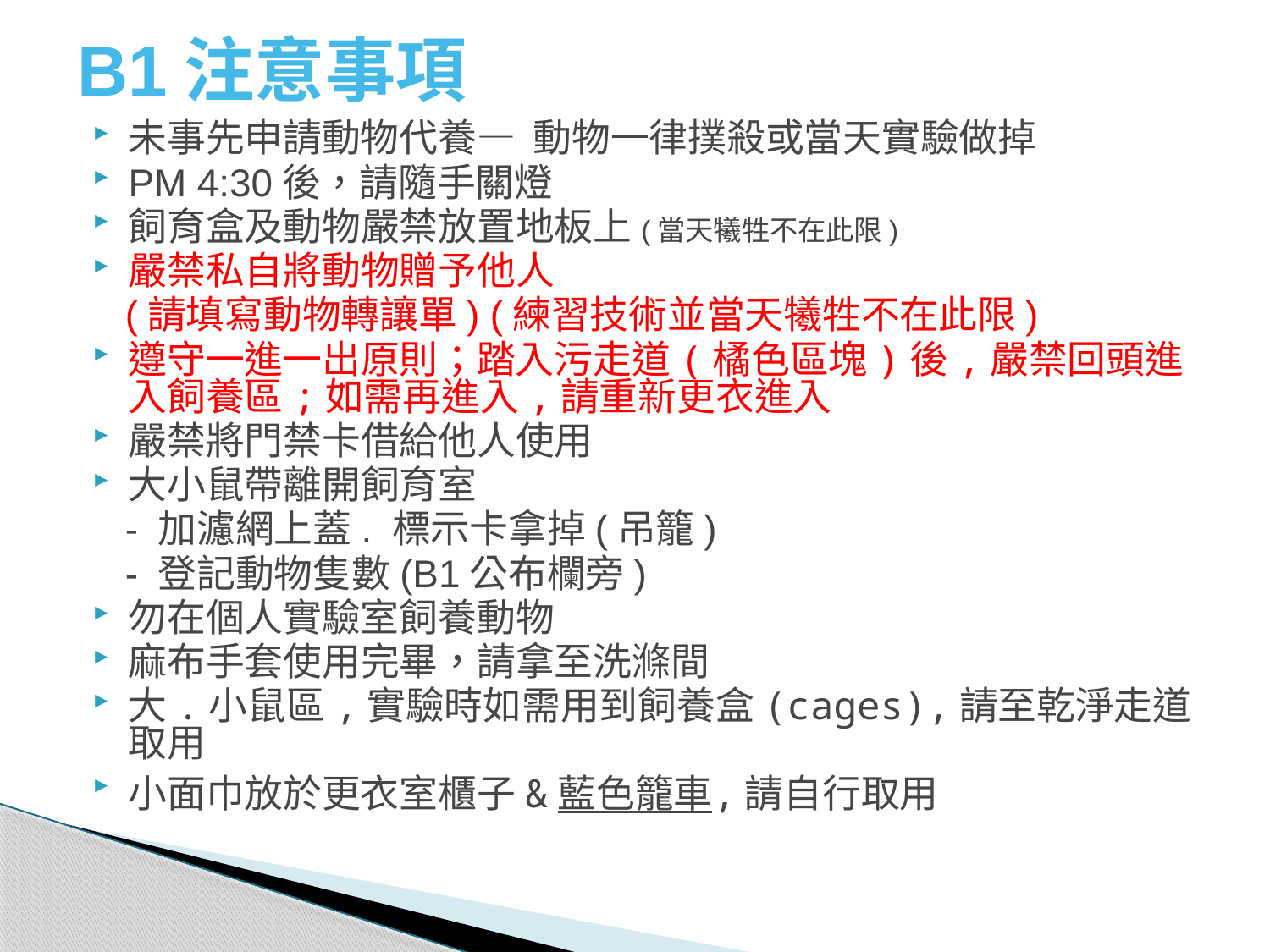

# B1注意事項
未事先申請動物代養—  動物一律撲殺或當天實驗做掉
PM 4:30後，請隨手關燈
飼育盒及動物嚴禁放置地板上(當天犧牲不在此限)
嚴禁私自將動物贈予他人
   (請填寫動物轉讓單) (練習技術並當天犧牲不在此限)
遵守一進一出原則；踏入污走道(橘色區塊)後,嚴禁回頭進入飼養區;如需再進入,請重新更衣進入
嚴禁將門禁卡借給他人使用
大小鼠帶離開飼育室
   - 加濾網上蓋. 標示卡拿掉(吊籠)
   - 登記動物隻數(B1公布欄旁)
勿在個人實驗室飼養動物
麻布手套使用完畢，請拿至洗滌間
大.小鼠區,實驗時如需用到飼養盒(cages),請至乾淨走道取用
小面巾放於更衣室櫃子&藍色籠車,請自行取用